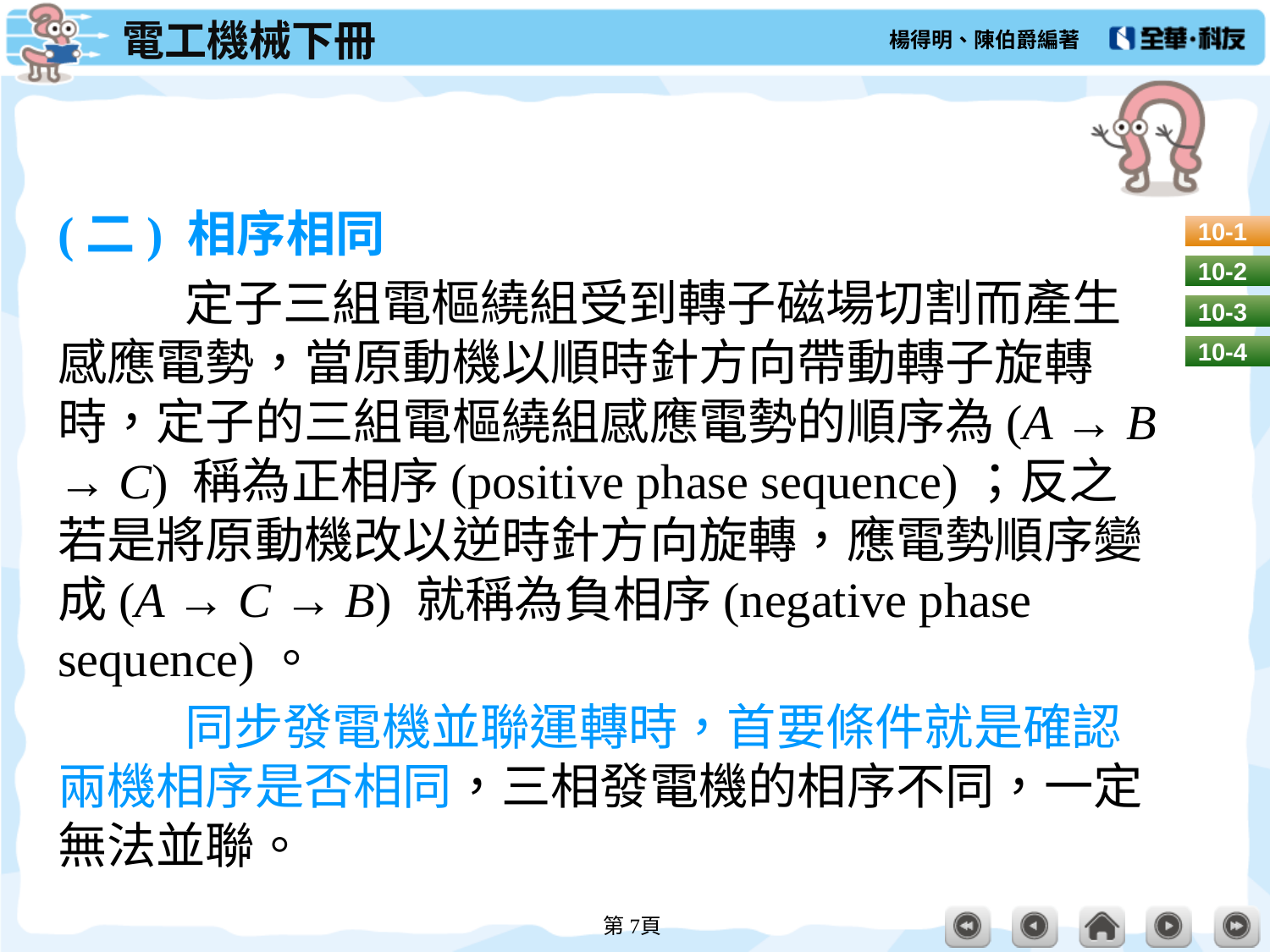

#
(二) 相序相同
	定子三組電樞繞組受到轉子磁場切割而產生感應電勢，當原動機以順時針方向帶動轉子旋轉時，定子的三組電樞繞組感應電勢的順序為(A → B → C) 稱為正相序(positive phase sequence)；反之若是將原動機改以逆時針方向旋轉，應電勢順序變成(A → C → B) 就稱為負相序(negative phase sequence)。
	同步發電機並聯運轉時，首要條件就是確認兩機相序是否相同，三相發電機的相序不同，一定無法並聯。